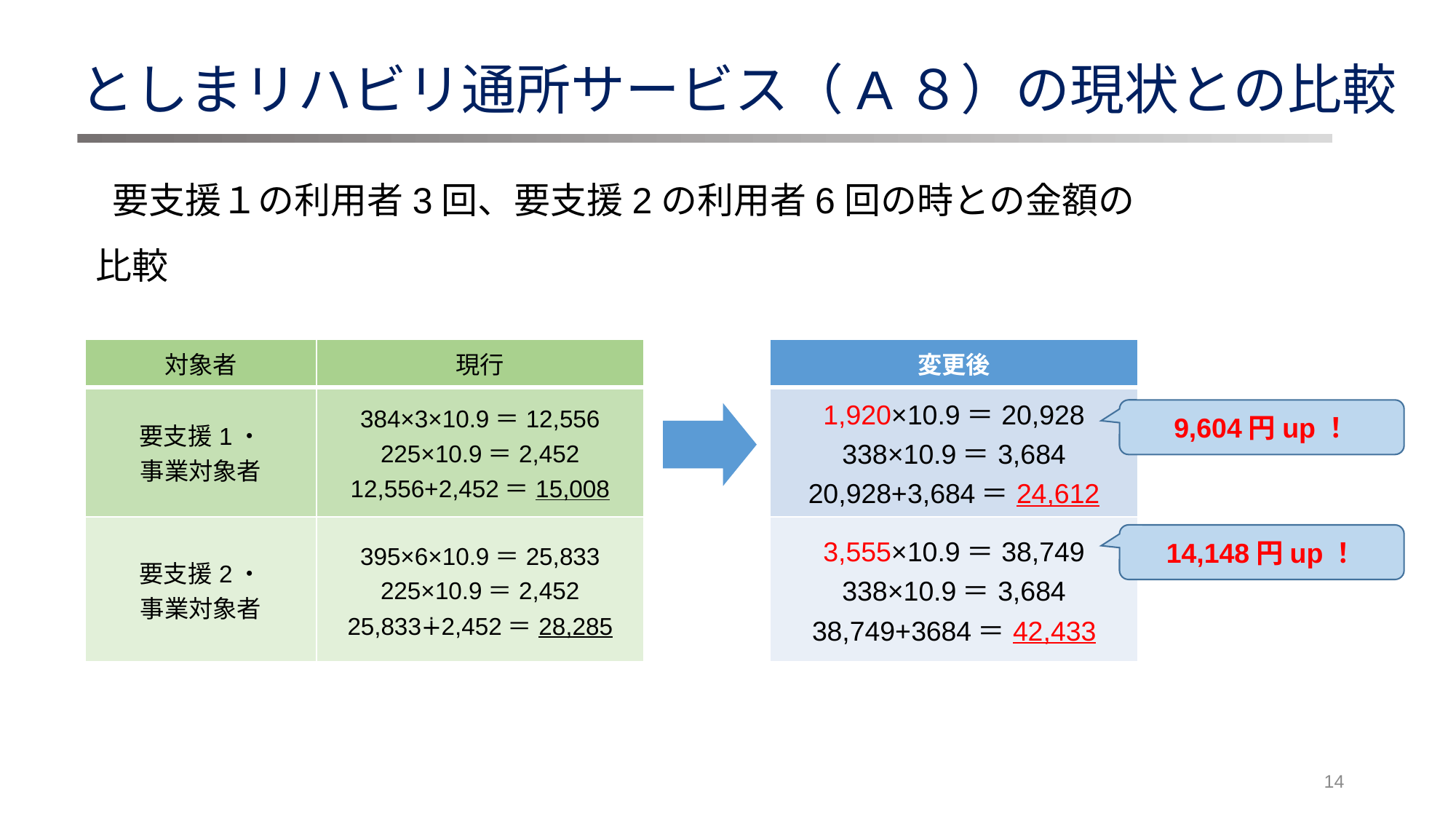

としまリハビリ通所サービス（A８）の現状との比較

 要支援１の利用者3回、要支援2の利用者6回の時との金額の比較
| 対象者 | 現行 |  | 変更後 |
| --- | --- | --- | --- |
| 要支援1・ 事業対象者 | 384×3×10.9＝12,556 225×10.9＝2,452 12,556+2,452＝15,008 |  | 1,920×10.9＝20,928 338×10.9＝3,684 20,928+3,684＝24,612 |
| 要支援2・ 事業対象者 | 395×6×10.9＝25,833 225×10.9＝2,452 25,833∔2,452＝28,285 |  | 3,555×10.9＝38,749 338×10.9＝3,684 38,749+3684＝42,433 |
9,604円up！

14,148円up！
14